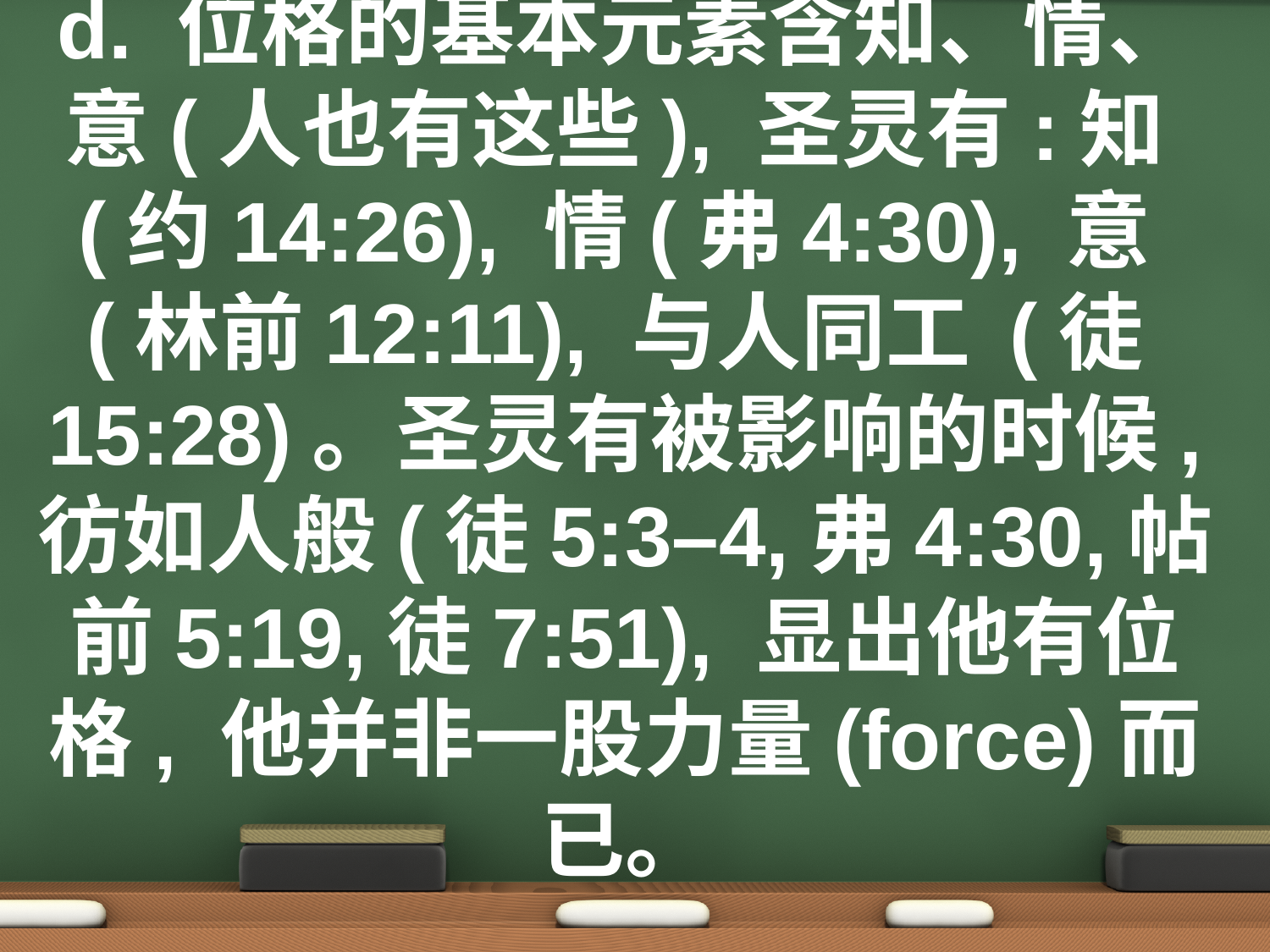

d. 位格的基本元素含知、情、意(人也有这些), 圣灵有:知(约14:26), 情(弗4:30), 意(林前12:11), 与人同工 (徒15:28)。圣灵有被影响的时候, 彷如人般(徒5:3–4,弗4:30,帖前5:19,徒7:51), 显出他有位格, 他并非一股力量(force)而已。